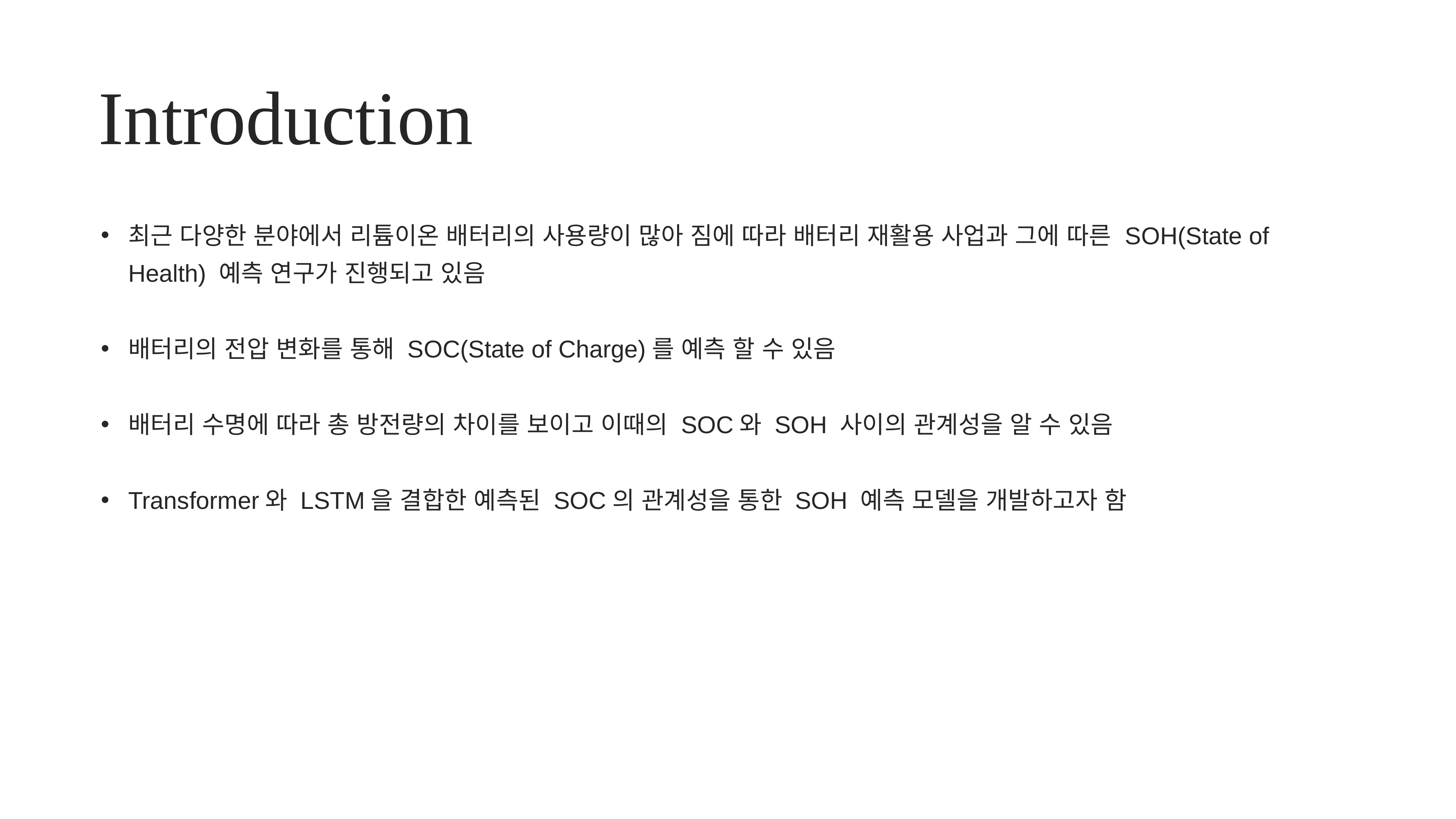

# Introduction
최근 다양한 분야에서 리튬이온 배터리의 사용량이 많아 짐에 따라 배터리 재활용 사업과 그에 따른 SOH(State of Health) 예측 연구가 진행되고 있음

배터리의 전압 변화를 통해 SOC(State of Charge)를 예측 할 수 있음

배터리 수명에 따라 총 방전량의 차이를 보이고 이때의 SOC와 SOH 사이의 관계성을 알 수 있음

Transformer와 LSTM을 결합한 예측된 SOC의 관계성을 통한 SOH 예측 모델을 개발하고자 함